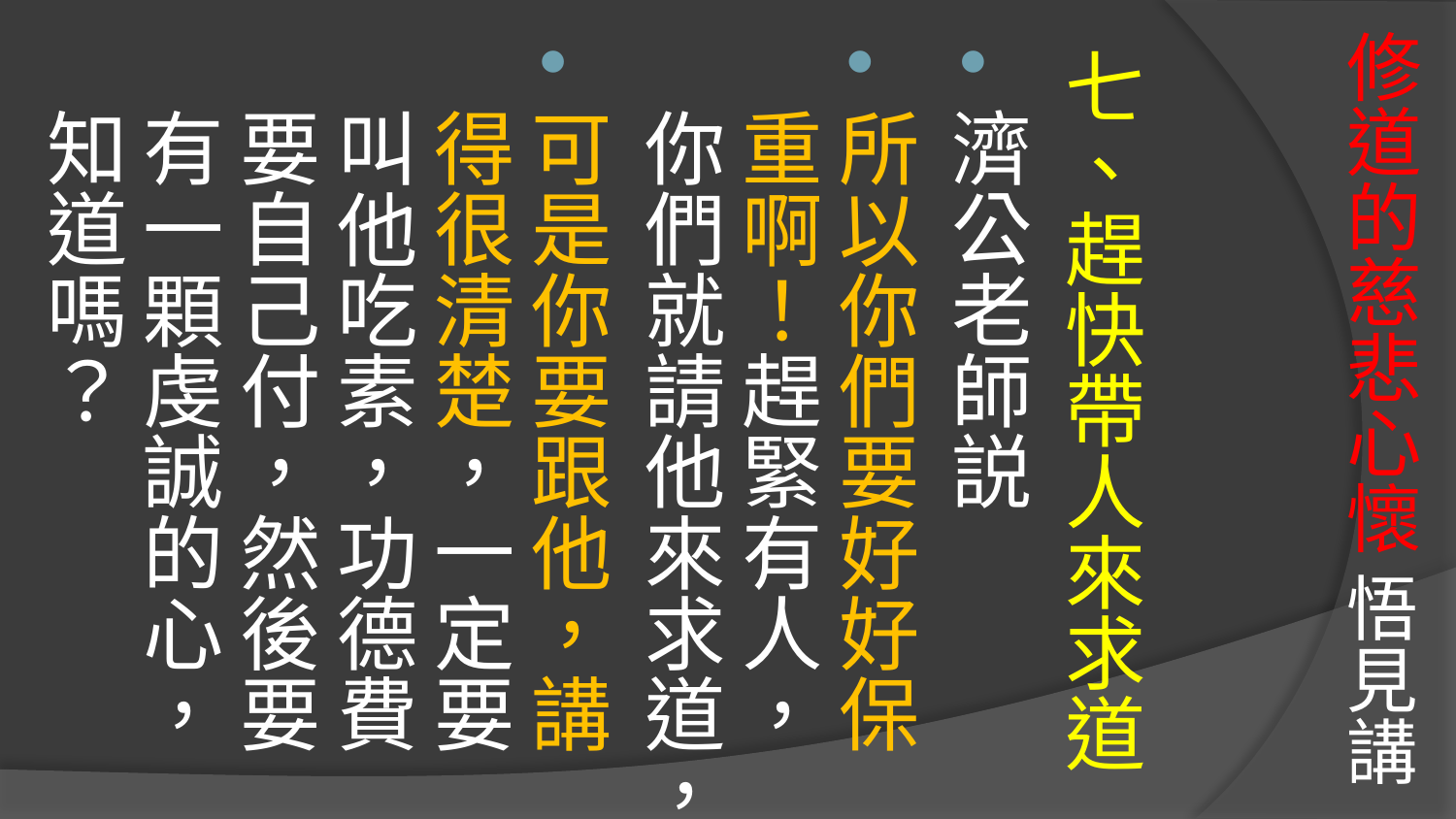

# 修道的慈悲心懷 悟見講
七、趕快帶人來求道
濟公老師説
所以你們要好好保重啊！趕緊有人，你們就請他來求道，
可是你要跟他，講得很清楚，一定要叫他吃素，功德費要自己付，然後要有一顆虔誠的心，知道嗎？